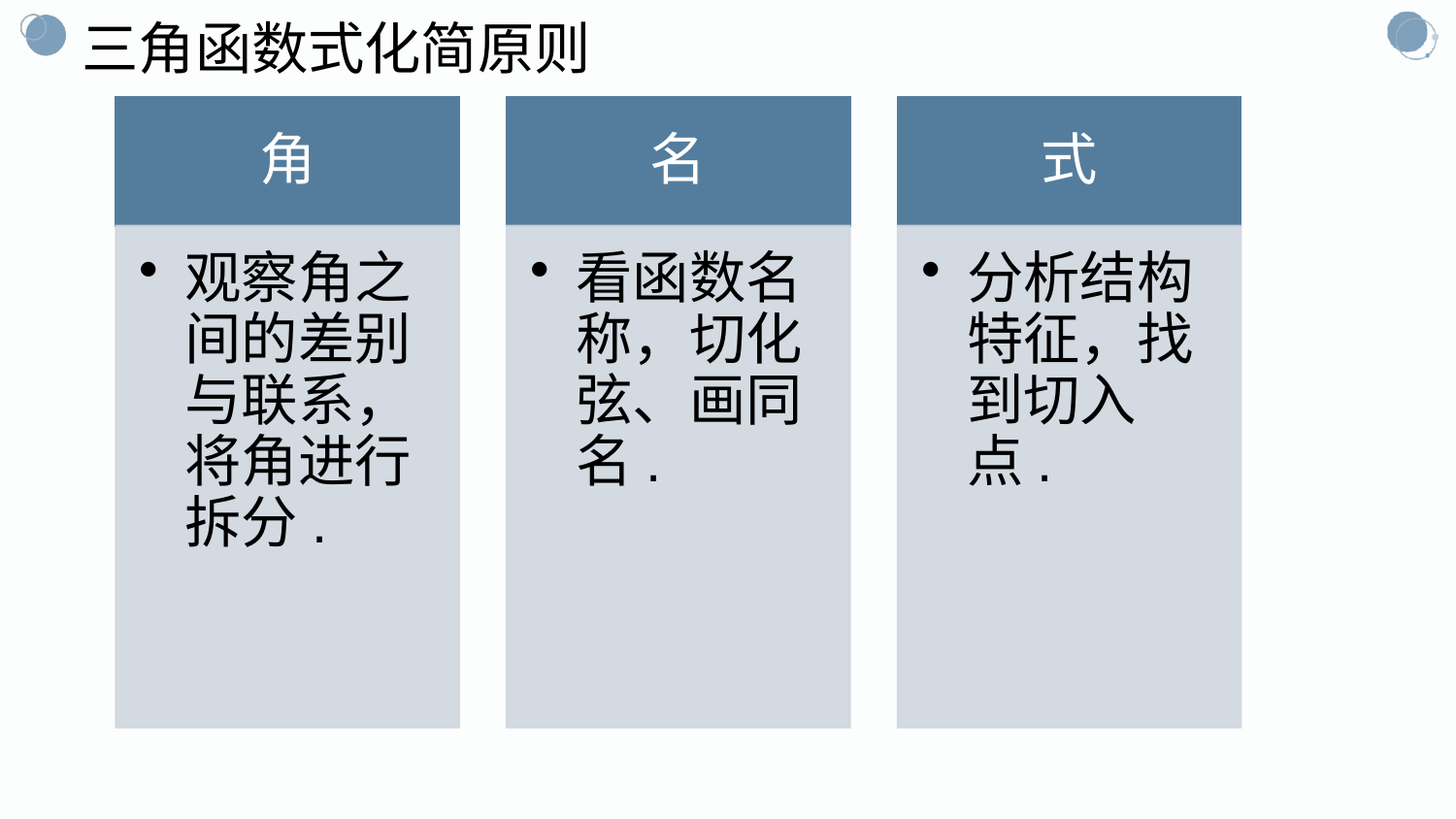

三角函数式化简原则
角
观察角之间的差别与联系，将角进行拆分.
名
看函数名称，切化弦、画同名.
式
分析结构特征，找到切入点.